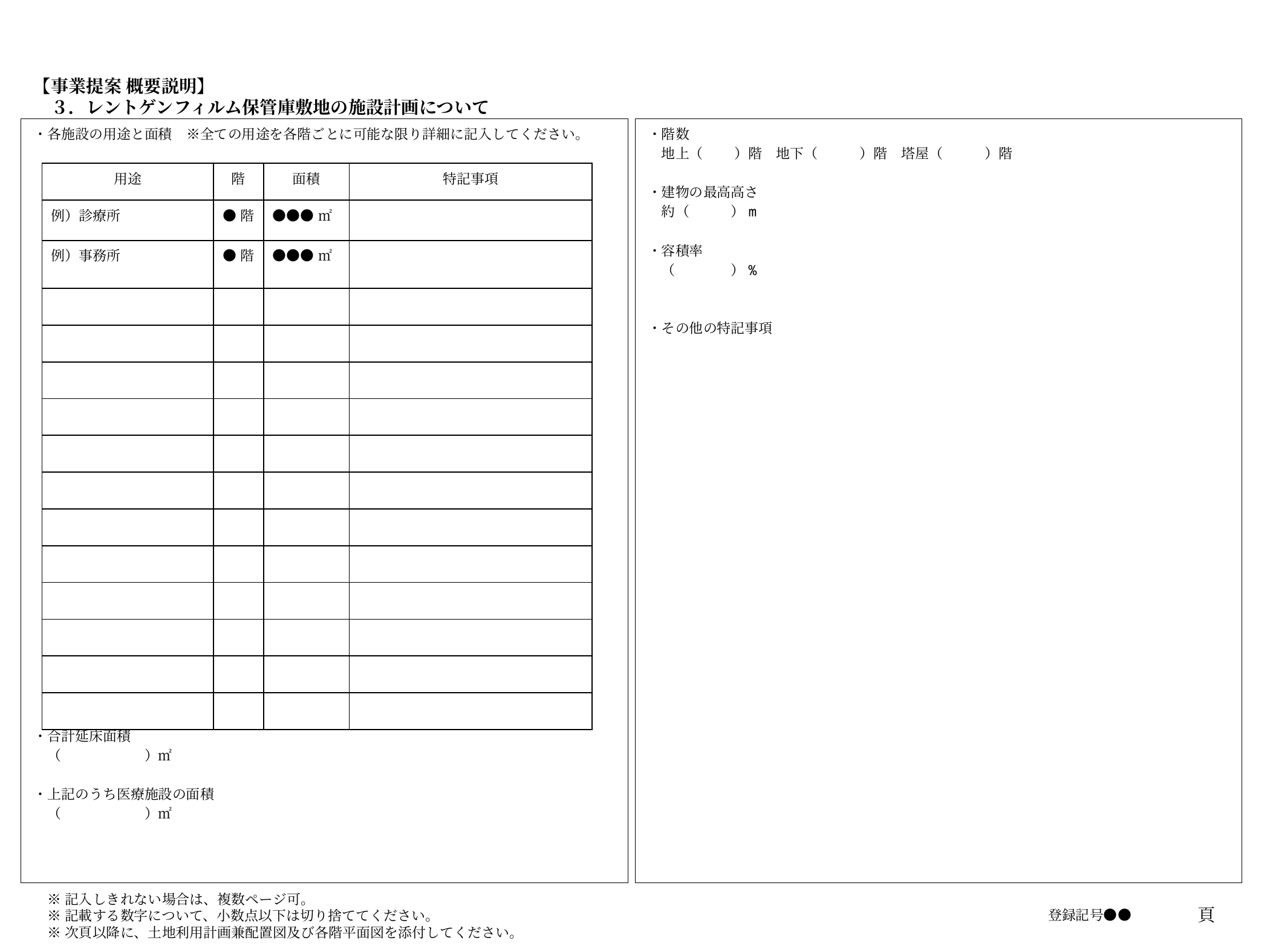

# 【事業提案 概要説明】 　３．レントゲンフィルム保管庫敷地の施設計画について
・各施設の用途と面積　※全ての用途を各階ごとに可能な限り詳細に記入してください。

・合計延床面積
　（　　　　　　）㎡

・上記のうち医療施設の面積
　（　　　　　　）㎡
・階数
　地上（　 　）階　地下（　　　）階　塔屋（　　　）階

・建物の最高高さ
　約（　　　）m

・容積率
　（　　　　）%

・その他の特記事項

| 用途 | 階 | 面積 | 特記事項 |
| --- | --- | --- | --- |
| 例）診療所 | ●階 | ●●●㎡ |  |
| 例）事務所 | ●階 | ●●●㎡ |  |
|  |  |  |  |
|  |  |  |  |
|  |  |  |  |
|  |  |  |  |
|  |  |  |  |
|  |  |  |  |
|  |  |  |  |
|  |  |  |  |
|  |  |  |  |
|  |  |  |  |
|  |  |  |  |
|  |  |  |  |
登録記号●●
頁
※記入しきれない場合は、複数ページ可。
※記載する数字について、小数点以下は切り捨ててください。
※次頁以降に、土地利用計画兼配置図及び各階平面図を添付してください。